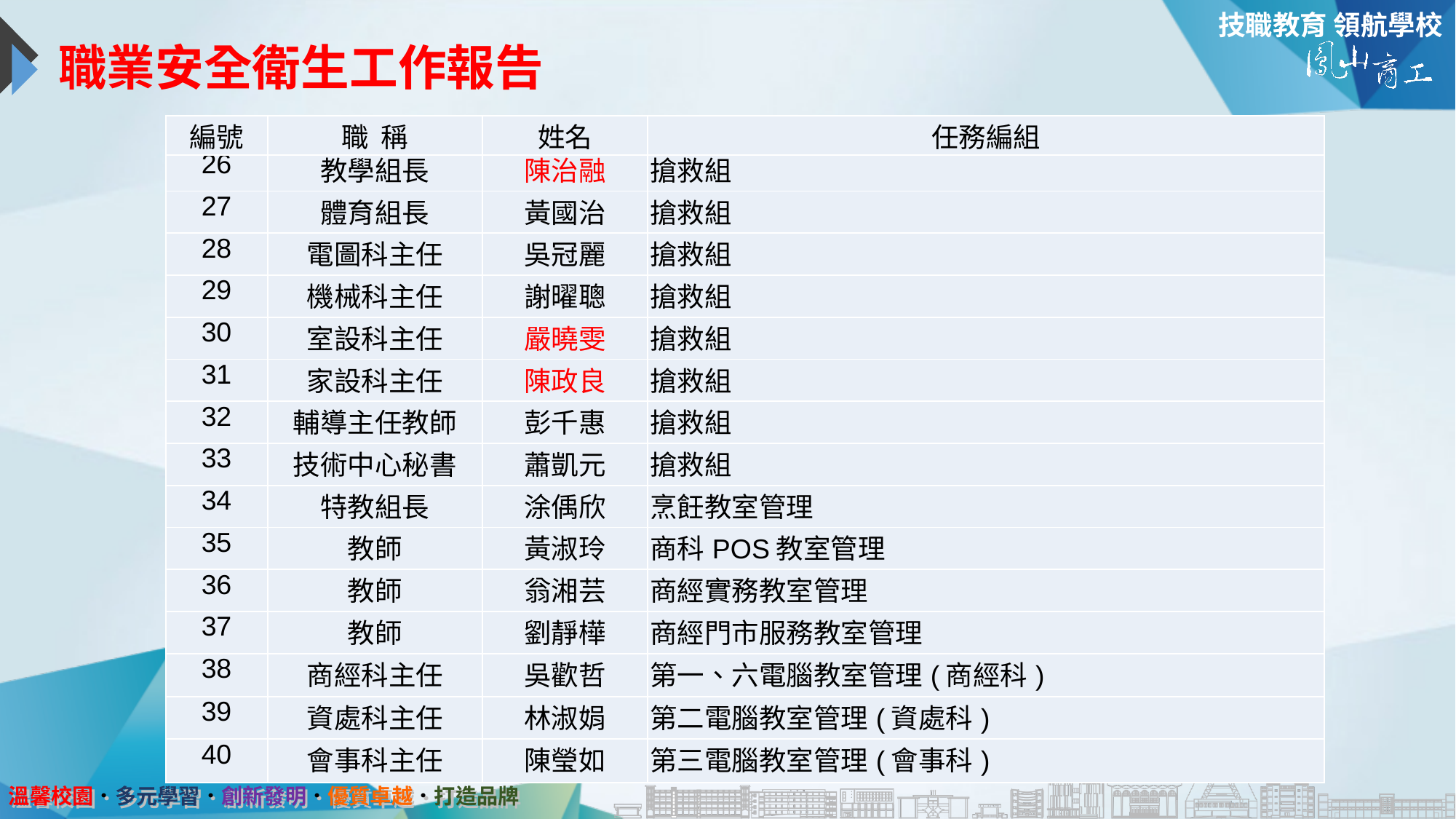

# 職業安全衛生工作報告
| 編號 | 職 稱 | 姓名 | 任務編組 |
| --- | --- | --- | --- |
| 26 | 教學組長 | 陳治融 | 搶救組 |
| --- | --- | --- | --- |
| 27 | 體育組長 | 黃國治 | 搶救組 |
| 28 | 電圖科主任 | 吳冠麗 | 搶救組 |
| 29 | 機械科主任 | 謝曜聰 | 搶救組 |
| 30 | 室設科主任 | 嚴曉雯 | 搶救組 |
| 31 | 家設科主任 | 陳政良 | 搶救組 |
| 32 | 輔導主任教師 | 彭千惠 | 搶救組 |
| 33 | 技術中心秘書 | 蕭凱元 | 搶救組 |
| 34 | 特教組長 | 涂偊欣 | 烹飪教室管理 |
| 35 | 教師 | 黃淑玲 | 商科POS教室管理 |
| 36 | 教師 | 翁湘芸 | 商經實務教室管理 |
| 37 | 教師 | 劉靜樺 | 商經門市服務教室管理 |
| 38 | 商經科主任 | 吳歡哲 | 第一、六電腦教室管理(商經科) |
| 39 | 資處科主任 | 林淑娟 | 第二電腦教室管理(資處科) |
| --- | --- | --- | --- |
| 40 | 會事科主任 | 陳瑩如 | 第三電腦教室管理(會事科) |
| --- | --- | --- | --- |